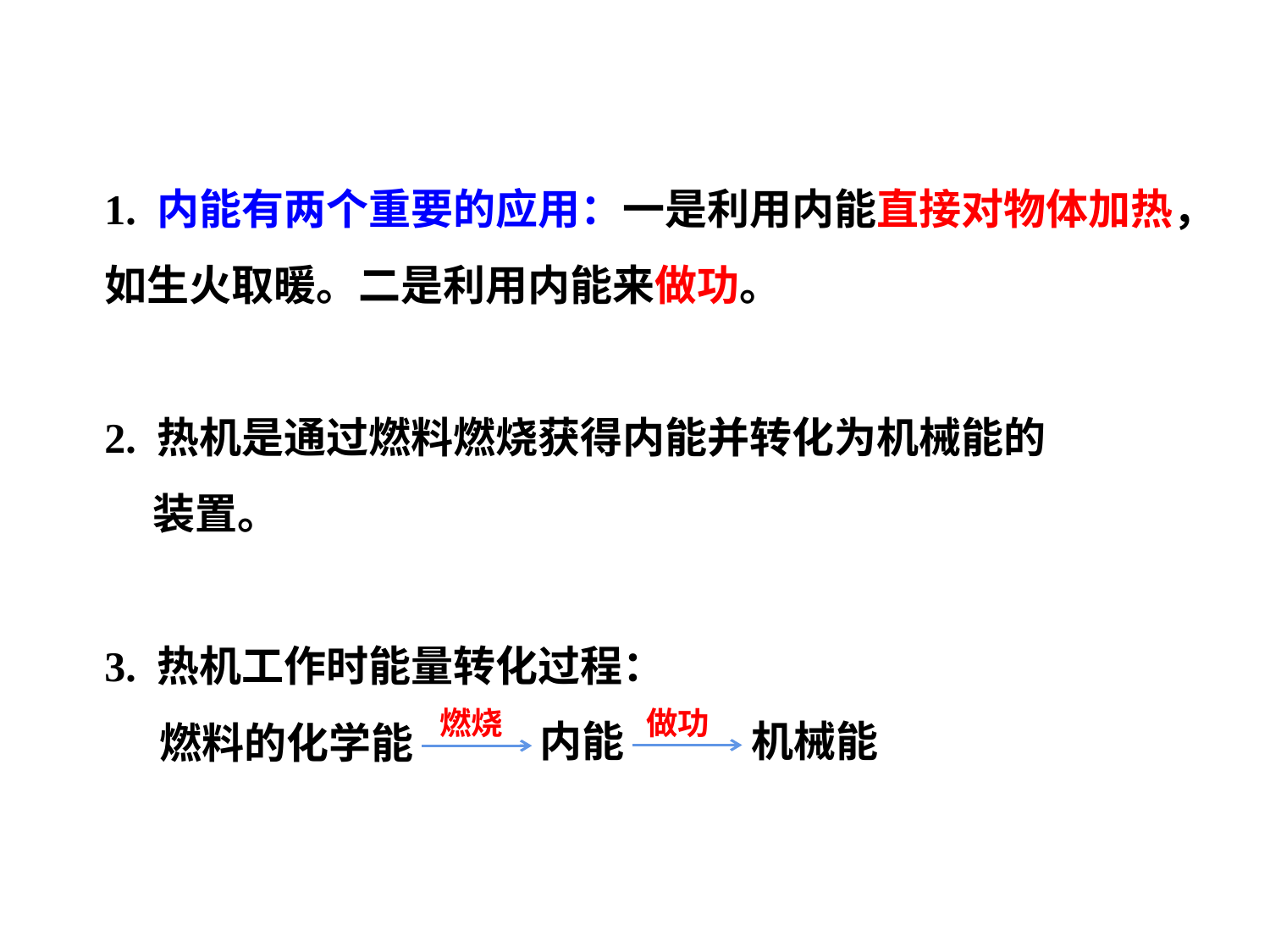

1. 内能有两个重要的应用：一是利用内能直接对物体加热，如生火取暖。二是利用内能来做功。

2. 热机是通过燃料燃烧获得内能并转化为机械能的
    装置。

3. 热机工作时能量转化过程：
做功
燃烧
内能
机械能
燃料的化学能